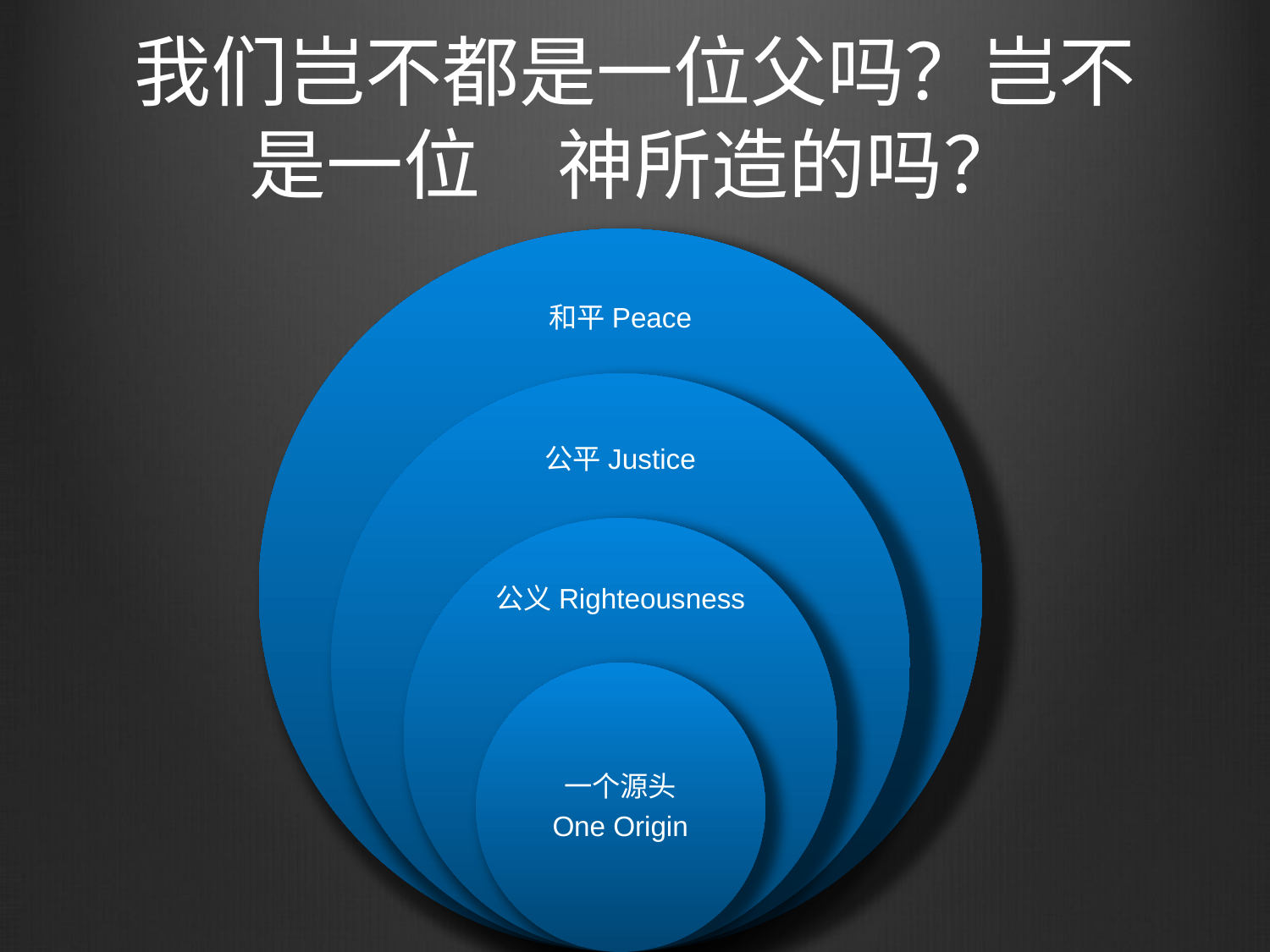

# 我们岂不都是一位父吗？岂不是一位　神所造的吗？
和平Peace
公平Justice
公义Righteousness
一个源头
One Origin